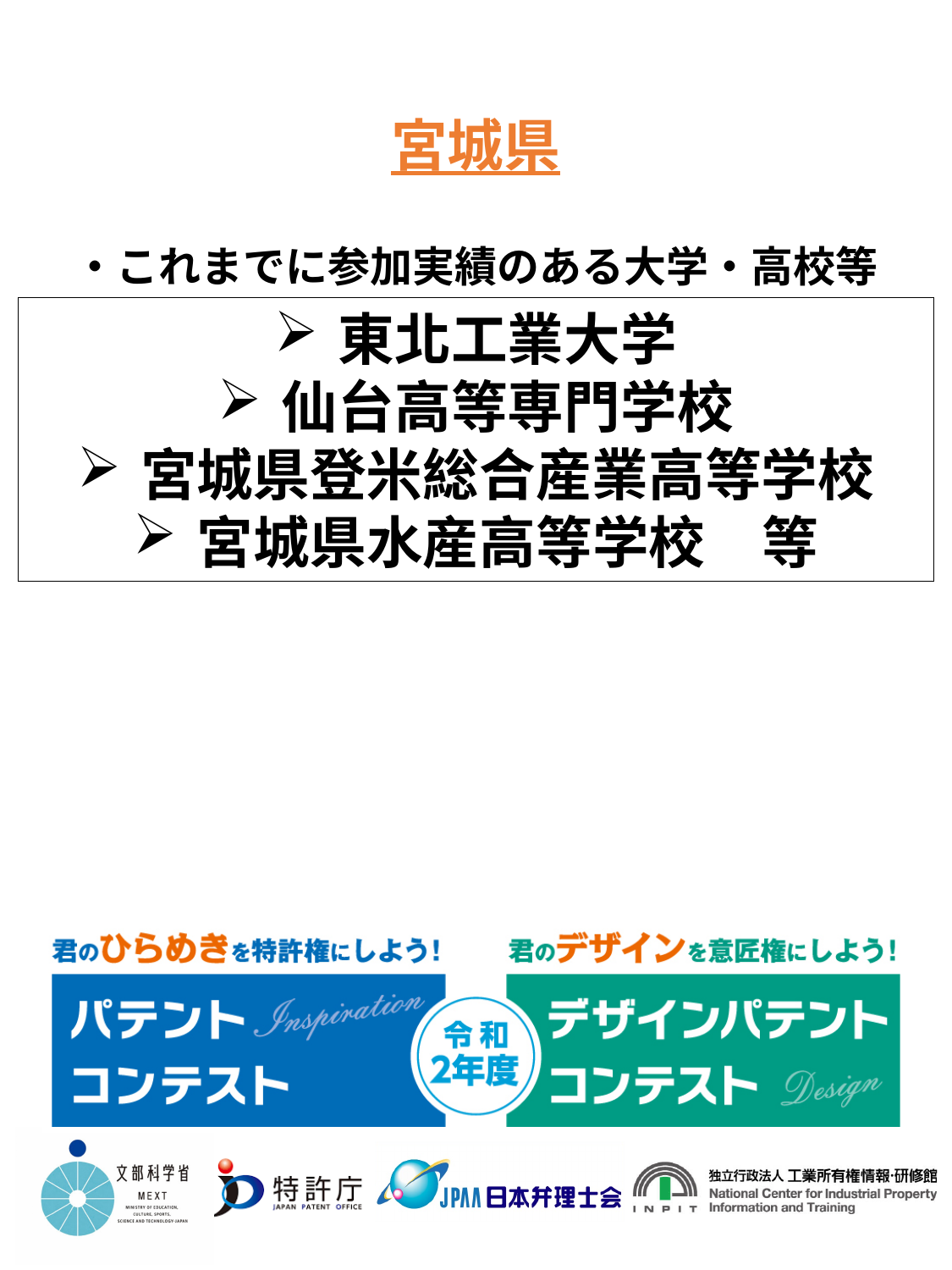

宮城県
・これまでに参加実績のある大学・高校等
東北工業大学
仙台高等専門学校
宮城県登米総合産業高等学校
宮城県水産高等学校　等